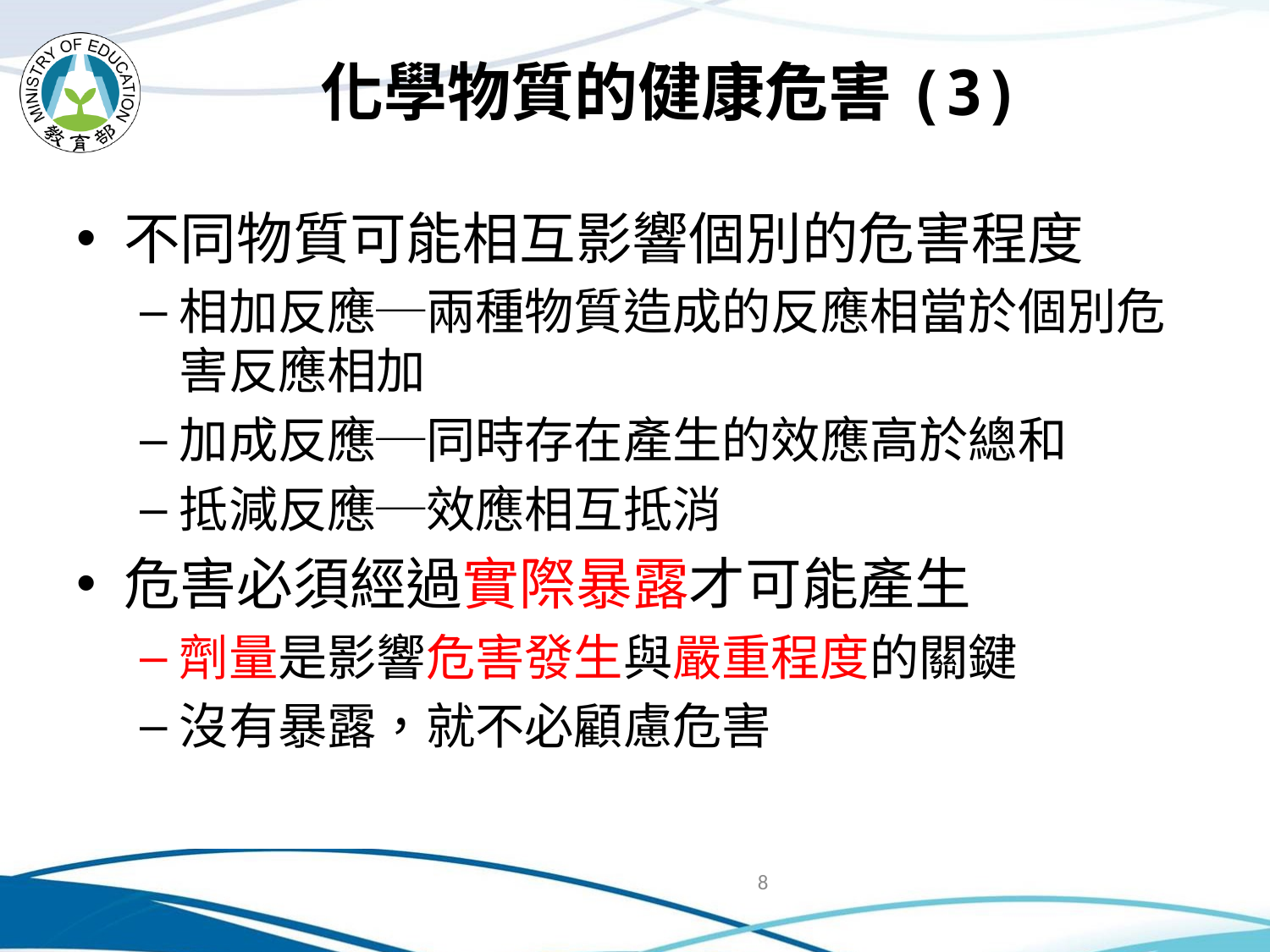

# 化學物質的健康危害(3)
不同物質可能相互影響個別的危害程度
相加反應─兩種物質造成的反應相當於個別危害反應相加
加成反應─同時存在產生的效應高於總和
抵減反應─效應相互抵消
危害必須經過實際暴露才可能產生
劑量是影響危害發生與嚴重程度的關鍵
沒有暴露，就不必顧慮危害
8